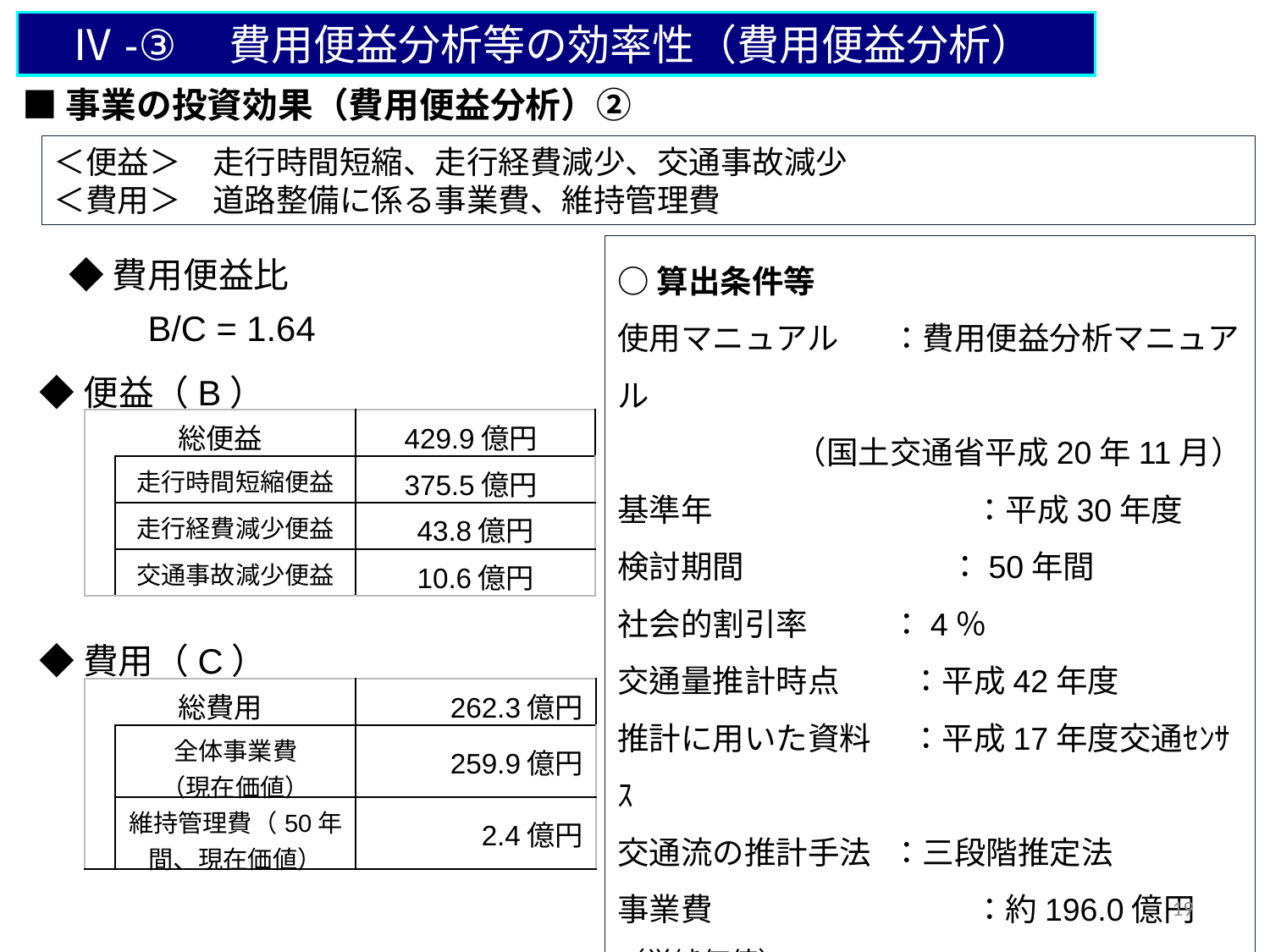

Ⅳ-③　費用便益分析等の効率性（費用便益分析）
■事業の投資効果（費用便益分析）②
＜便益＞　走行時間短縮、走行経費減少、交通事故減少
＜費用＞　道路整備に係る事業費、維持管理費
○算出条件等
使用マニュアル	：費用便益分析マニュアル
　　　　　 （国土交通省平成20年11月）
基準年　　　　　　　　 ：平成30年度
検討期間　　　　　　  ：50年間
社会的割引率	：4％
交通量推計時点　　 ：平成42年度
推計に用いた資料　 ：平成17年度交通ｾﾝｻｽ
交通流の推計手法	：三段階推定法
事業費　　　　　　　 　：約196.0億円（単純価値）
維持管理費	：約1,360万円/年
◆費用便益比
　　B/C = 1.64
◆便益（B）
| 総便益 |  | 429.9億円 |
| --- | --- | --- |
|  | 走行時間短縮便益 | 375.5億円 |
|  | 走行経費減少便益 | 43.8億円 |
|  | 交通事故減少便益 | 10.6億円 |
◆費用（C）
| 総費用 |  | 262.3億円 |
| --- | --- | --- |
|  | 全体事業費 （現在価値） | 259.9億円 |
|  | 維持管理費（50年間、現在価値） | 2.4億円 |
19